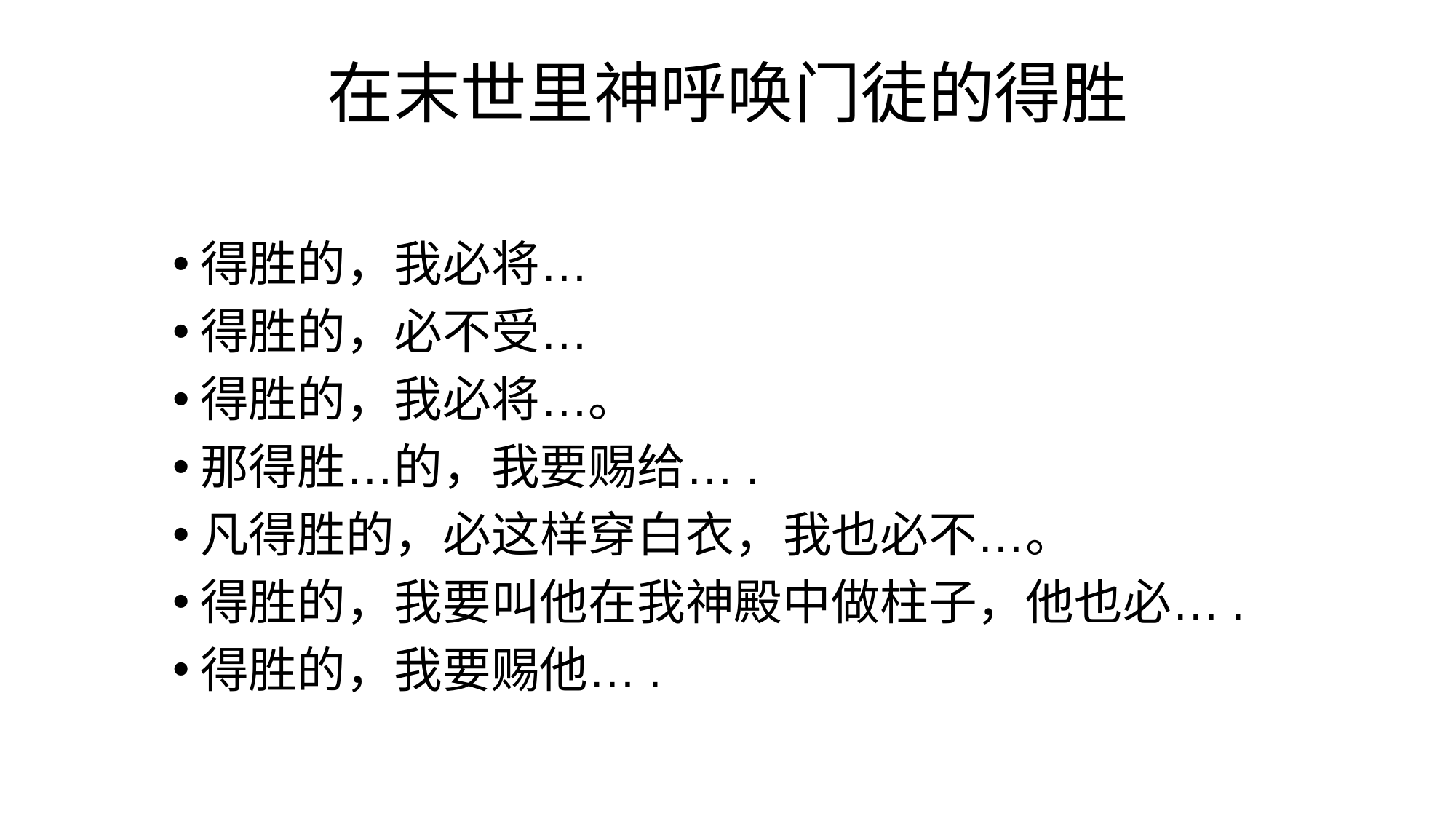

# 在末世里神呼唤门徒的得胜
得胜的，我必将…
得胜的，必不受…
得胜的，我必将…。
那得胜…的，我要赐给….
凡得胜的，必这样穿白衣，我也必不…。
得胜的，我要叫他在我神殿中做柱子，他也必….
得胜的，我要赐他….